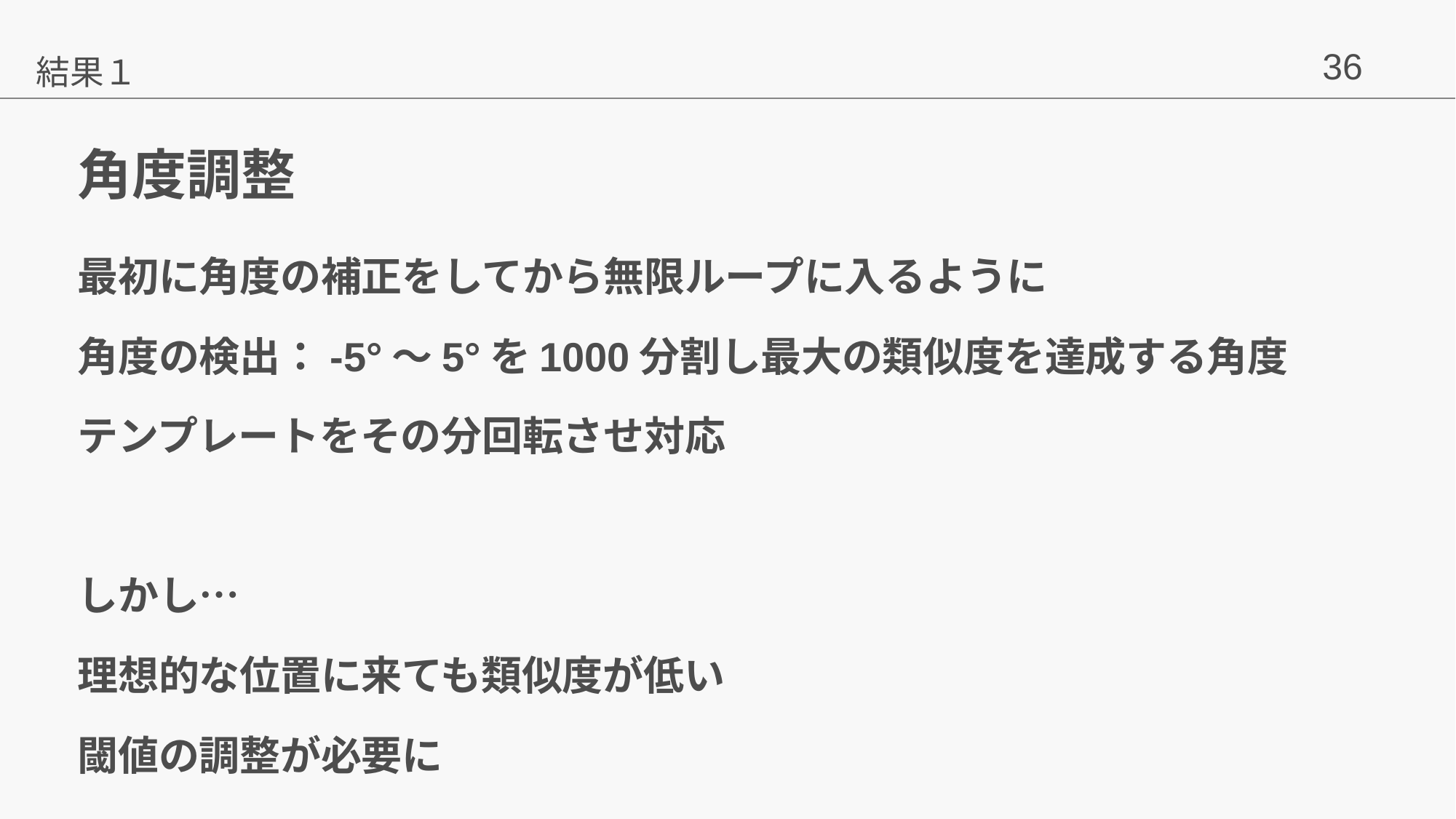

結果１
# 角度調整
最初に角度の補正をしてから無限ループに入るように
角度の検出：-5°～5°を1000分割し最大の類似度を達成する角度
テンプレートをその分回転させ対応

しかし…
理想的な位置に来ても類似度が低い
閾値の調整が必要に